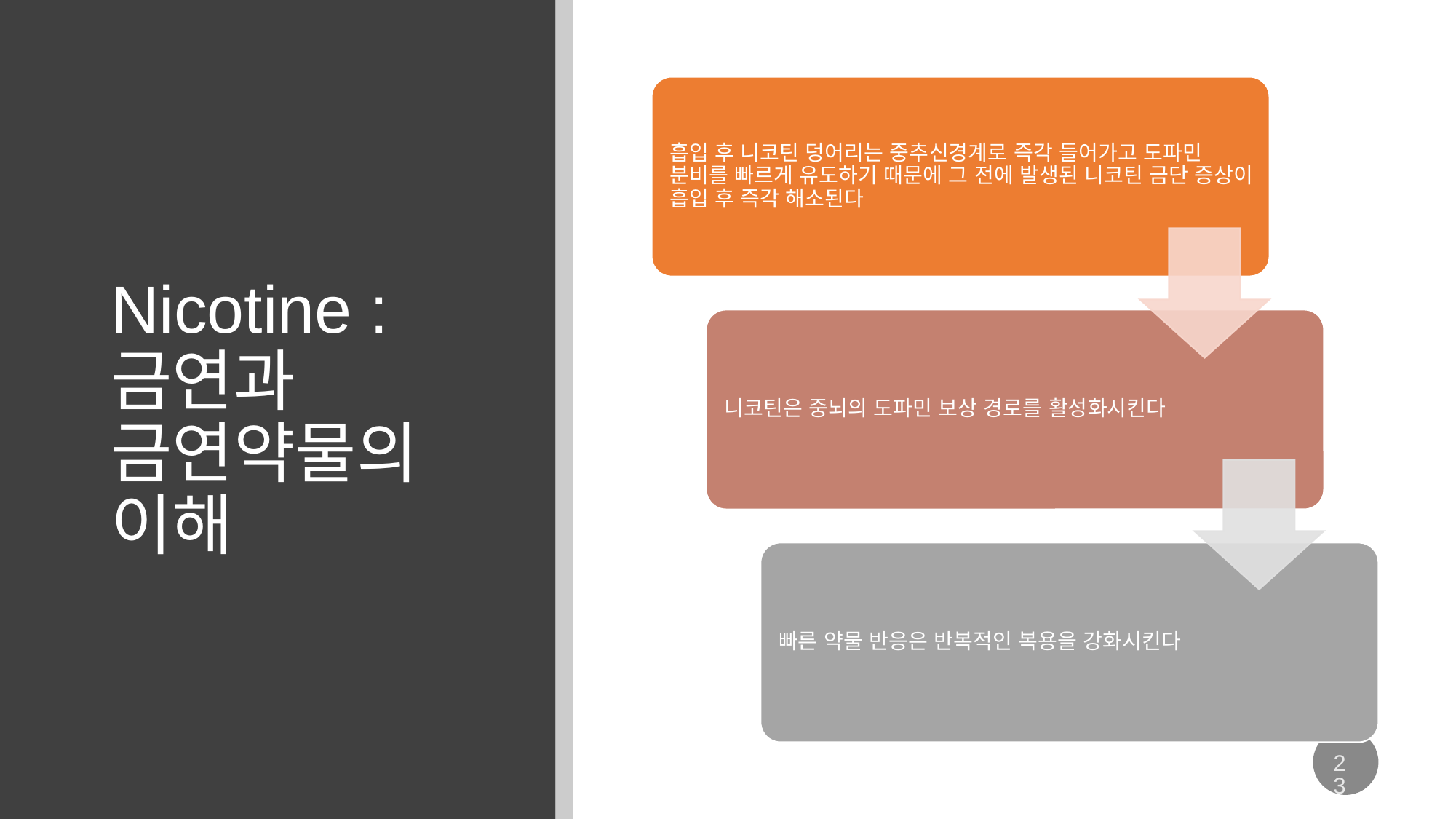

흡입 후 니코틴 덩어리는 중추신경계로 즉각 들어가고 도파민 분비를 빠르게 유도하기 때문에 그 전에 발생된 니코틴 금단 증상이 흡입 후 즉각 해소된다
니코틴은 중뇌의 도파민 보상 경로를 활성화시킨다
빠른 약물 반응은 반복적인 복용을 강화시킨다

# Nicotine : 금연과 금연약물의 이해
23